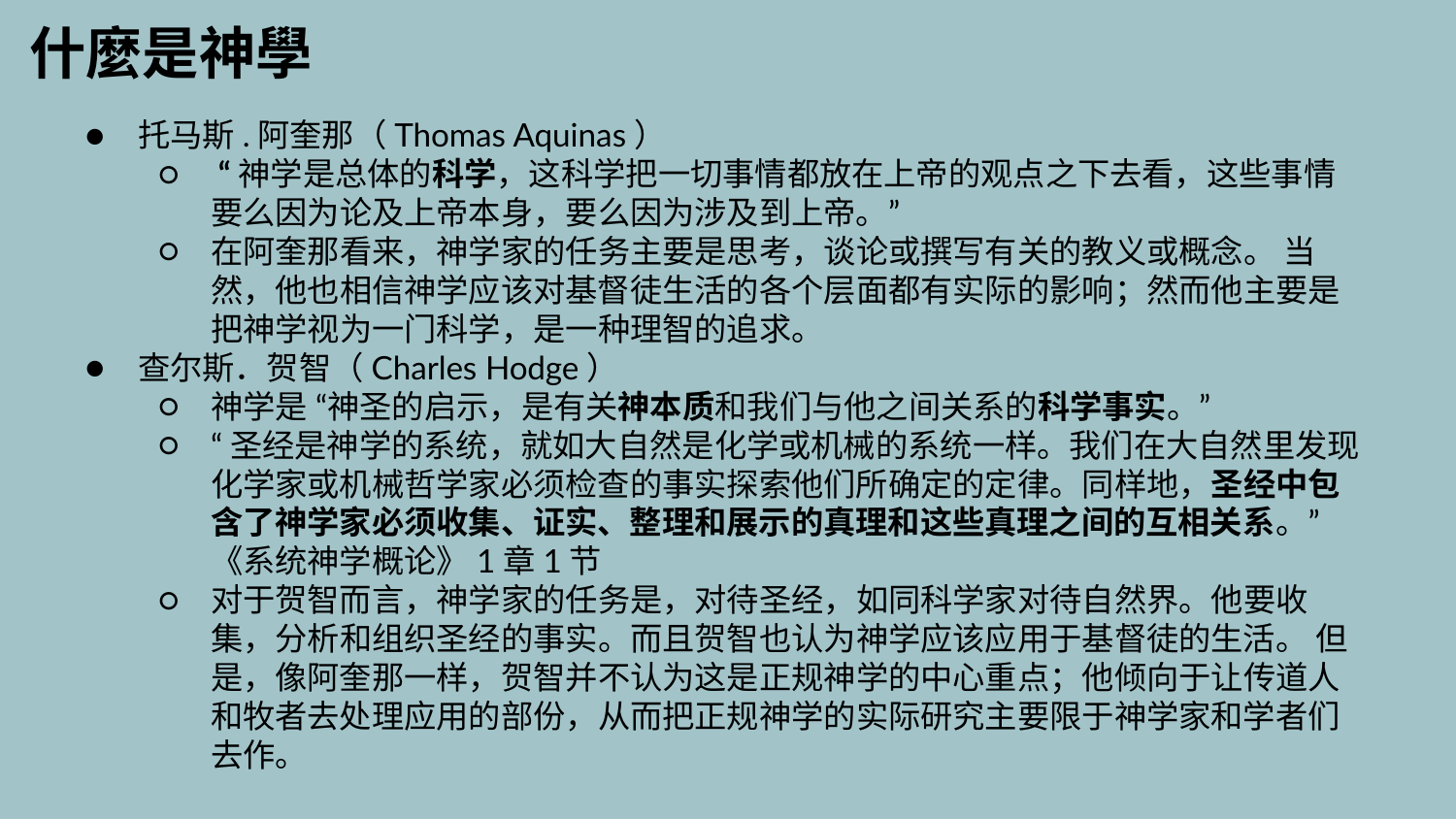

什麼是神學
托马斯.阿奎那（Thomas Aquinas）
 “神学是总体的科学，这科学把一切事情都放在上帝的观点之下去看，这些事情要么因为论及上帝本身，要么因为涉及到上帝。”
在阿奎那看来，神学家的任务主要是思考，谈论或撰写有关的教义或概念。 当然，他也相信神学应该对基督徒生活的各个层面都有实际的影响；然而他主要是把神学视为一门科学，是一种理智的追求。
查尔斯．贺智（Charles Hodge）
神学是 “神圣的启示，是有关神本质和我们与他之间关系的科学事实。”
“圣经是神学的系统，就如大自然是化学或机械的系统一样。我们在大自然里发现化学家或机械哲学家必须检查的事实探索他们所确定的定律。同样地，圣经中包含了神学家必须收集、证实、整理和展示的真理和这些真理之间的互相关系。”    《系统神学概论》1章1节
对于贺智而言，神学家的任务是，对待圣经，如同科学家对待自然界。他要收集，分析和组织圣经的事实。而且贺智也认为神学应该应用于基督徒的生活。 但是，像阿奎那一样，贺智并不认为这是正规神学的中心重点；他倾向于让传道人和牧者去处理应用的部份，从而把正规神学的实际研究主要限于神学家和学者们去作。